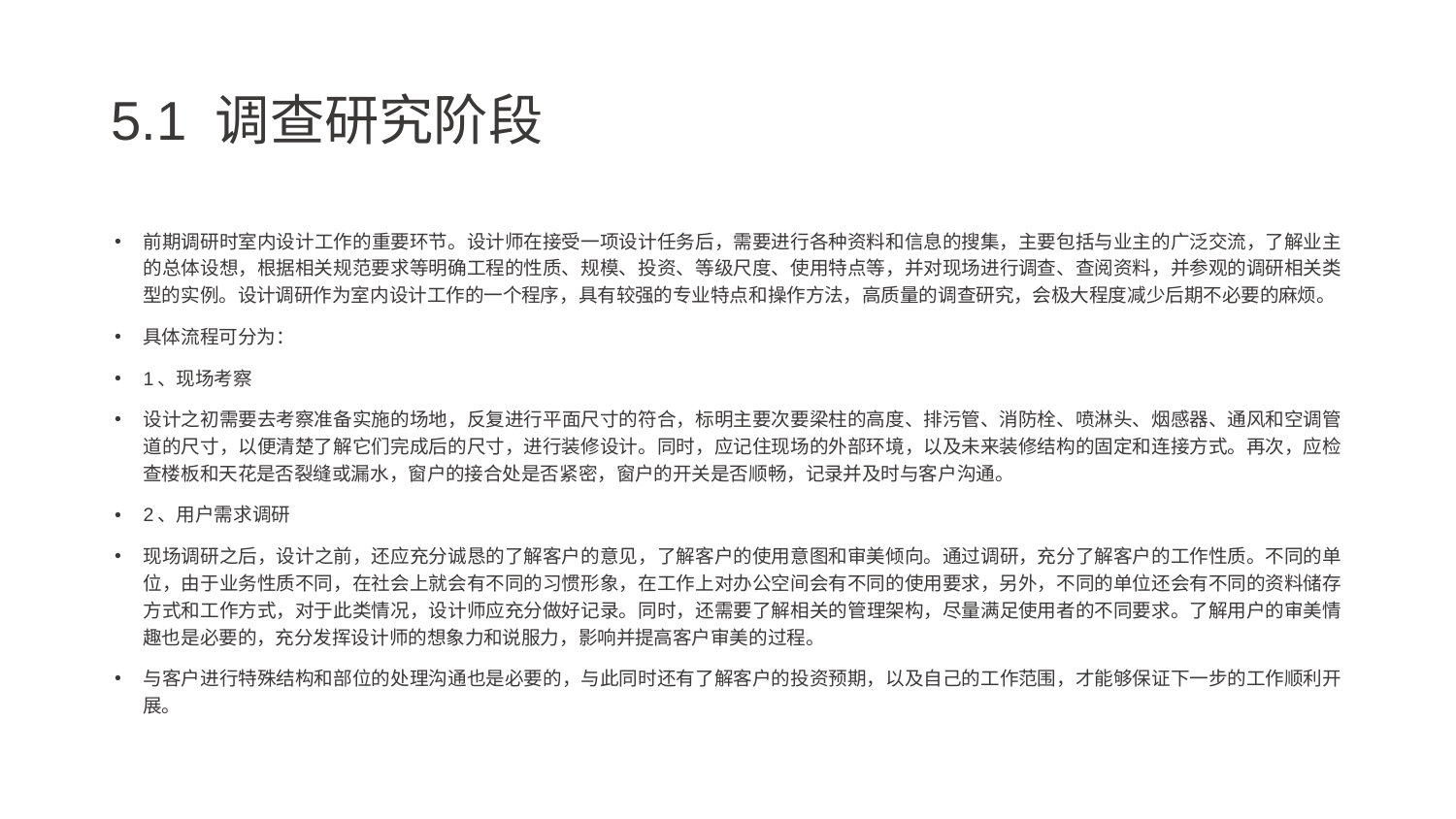

# 5.1 调查研究阶段
前期调研时室内设计工作的重要环节。设计师在接受一项设计任务后，需要进行各种资料和信息的搜集，主要包括与业主的广泛交流，了解业主的总体设想，根据相关规范要求等明确工程的性质、规模、投资、等级尺度、使用特点等，并对现场进行调查、查阅资料，并参观的调研相关类型的实例。设计调研作为室内设计工作的一个程序，具有较强的专业特点和操作方法，高质量的调查研究，会极大程度减少后期不必要的麻烦。
具体流程可分为：
1、现场考察
设计之初需要去考察准备实施的场地，反复进行平面尺寸的符合，标明主要次要梁柱的高度、排污管、消防栓、喷淋头、烟感器、通风和空调管道的尺寸，以便清楚了解它们完成后的尺寸，进行装修设计。同时，应记住现场的外部环境，以及未来装修结构的固定和连接方式。再次，应检查楼板和天花是否裂缝或漏水，窗户的接合处是否紧密，窗户的开关是否顺畅，记录并及时与客户沟通。
2、用户需求调研
现场调研之后，设计之前，还应充分诚恳的了解客户的意见，了解客户的使用意图和审美倾向。通过调研，充分了解客户的工作性质。不同的单位，由于业务性质不同，在社会上就会有不同的习惯形象，在工作上对办公空间会有不同的使用要求，另外，不同的单位还会有不同的资料储存方式和工作方式，对于此类情况，设计师应充分做好记录。同时，还需要了解相关的管理架构，尽量满足使用者的不同要求。了解用户的审美情趣也是必要的，充分发挥设计师的想象力和说服力，影响并提高客户审美的过程。
与客户进行特殊结构和部位的处理沟通也是必要的，与此同时还有了解客户的投资预期，以及自己的工作范围，才能够保证下一步的工作顺利开展。